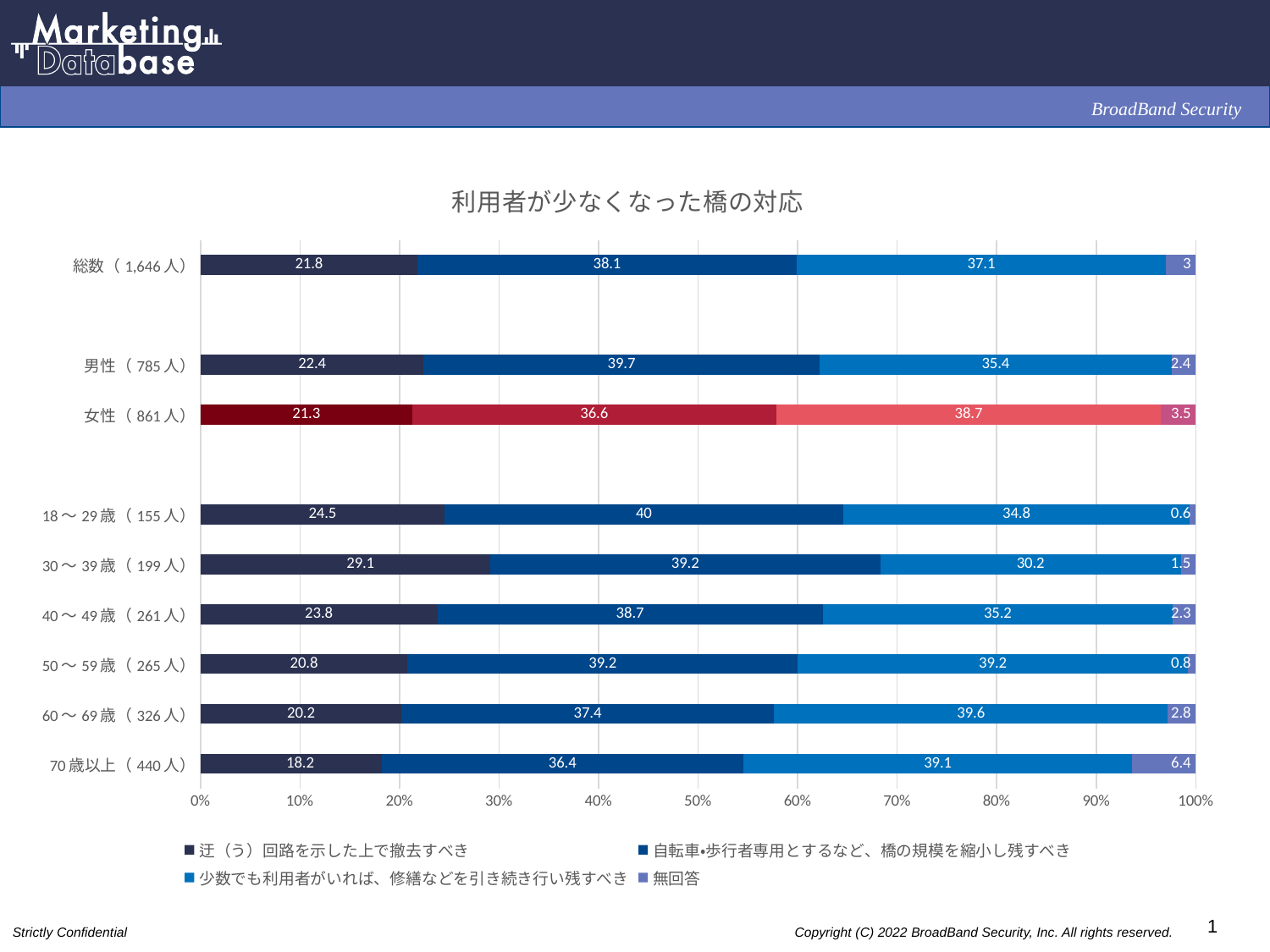

### Chart: 利用者が少なくなった橋の対応

| Category | 迂（う）回路を示した上で撤去すべき | 自転車・歩行者専用とするなど、橋の規模を縮小し残すべき | 少数でも利用者がいれば、修繕などを引き続き行い残すべき | 無回答 |
|---|---|---|---|---|
| 総数（1,646人） | 21.8 | 38.1 | 37.1 | 3.0 |
|  | None | None | None | None |
| 男性（785人） | 22.4 | 39.7 | 35.4 | 2.4 |
| 女性（861人） | 21.3 | 36.6 | 38.7 | 3.5 |
|  | None | None | None | None |
| 18～29歳（155人） | 24.5 | 40.0 | 34.8 | 0.6 |
| 30～39歳（199人） | 29.1 | 39.2 | 30.2 | 1.5 |
| 40～49歳（261人） | 23.8 | 38.7 | 35.2 | 2.3 |
| 50～59歳（265人） | 20.8 | 39.2 | 39.2 | 0.8 |
| 60～69歳（326人） | 20.2 | 37.4 | 39.6 | 2.8 |
| 70歳以上（440人） | 18.2 | 36.4 | 39.1 | 6.4 |